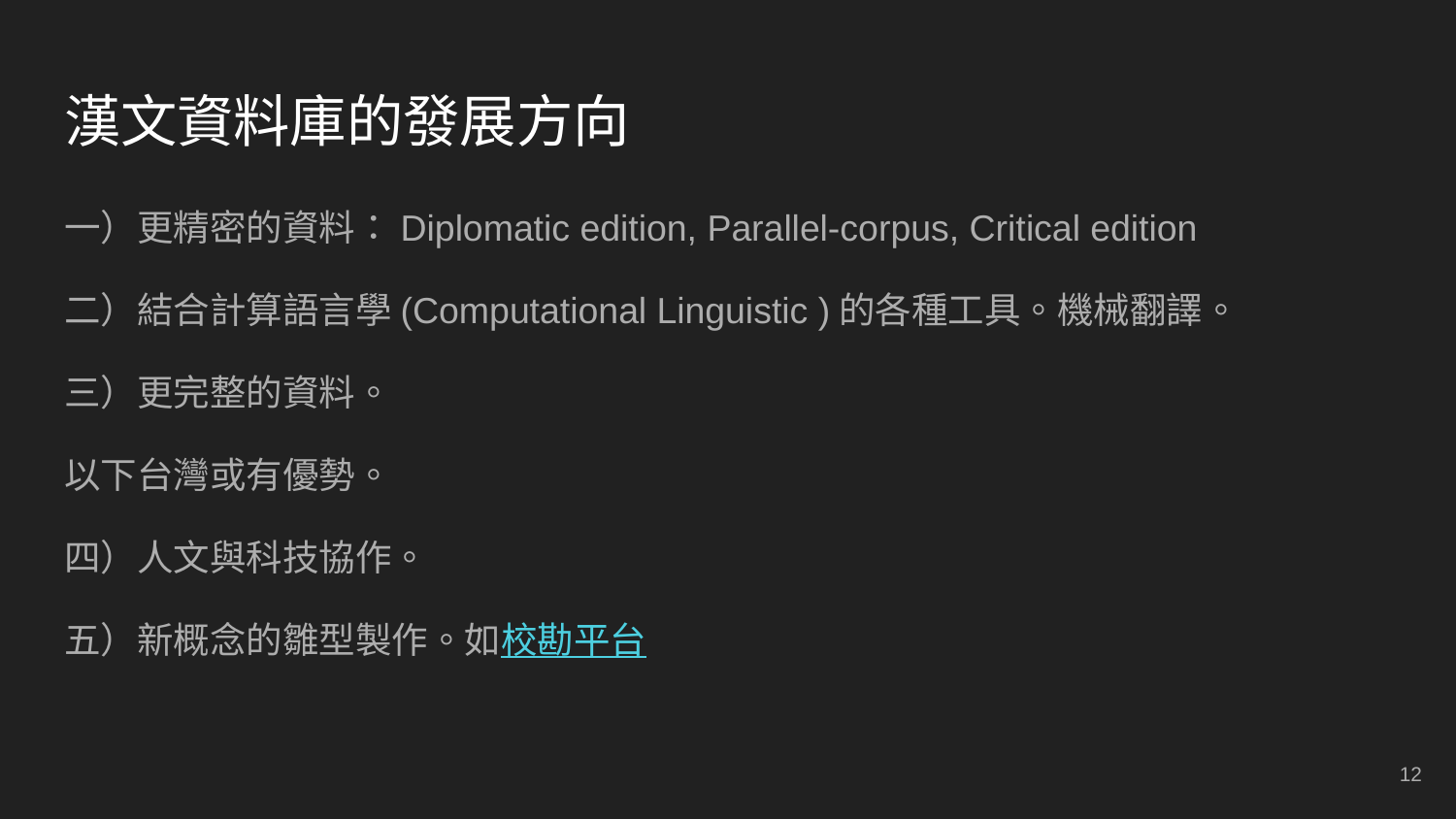

# 漢文資料庫的發展方向
一）更精密的資料：Diplomatic edition, Parallel-corpus, Critical edition
二）結合計算語言學(Computational Linguistic )的各種工具。機械翻譯。
三）更完整的資料。
以下台灣或有優勢。
四）人文與科技協作。
五）新概念的雛型製作。如校勘平台
12